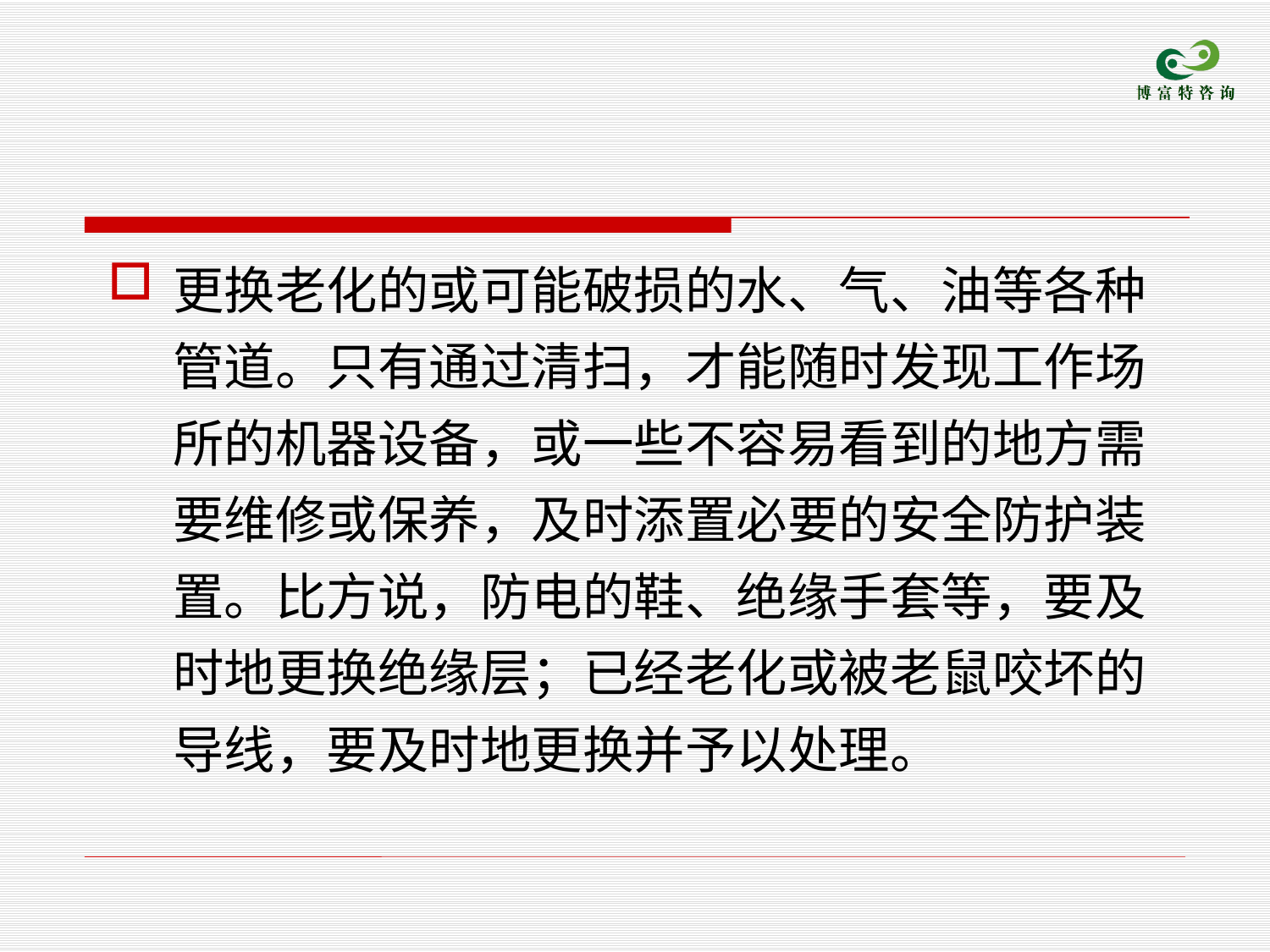

更换老化的或可能破损的水、气、油等各种管道。只有通过清扫，才能随时发现工作场所的机器设备，或一些不容易看到的地方需要维修或保养，及时添置必要的安全防护装置。比方说，防电的鞋、绝缘手套等，要及时地更换绝缘层；已经老化或被老鼠咬坏的导线，要及时地更换并予以处理。
194